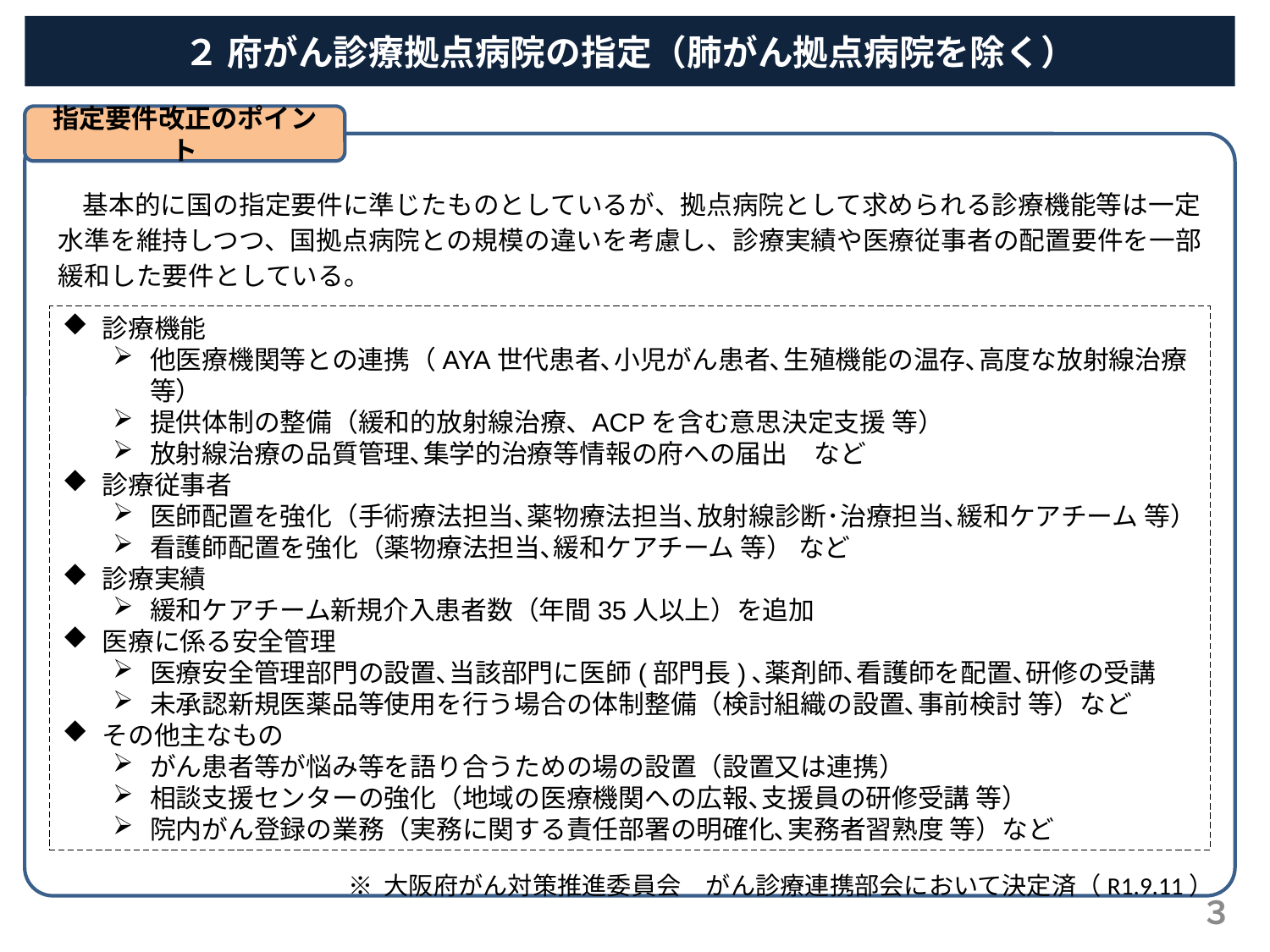

２ 府がん診療拠点病院の指定（肺がん拠点病院を除く）
指定要件改正のポイント

基本的に国の指定要件に準じたものとしているが、拠点病院として求められる診療機能等は一定水準を維持しつつ、国拠点病院との規模の違いを考慮し、診療実績や医療従事者の配置要件を一部緩和した要件としている。

※ 大阪府がん対策推進委員会　がん診療連携部会において決定済（R1.9.11）
診療機能
他医療機関等との連携（AYA世代患者､小児がん患者､生殖機能の温存､高度な放射線治療等）
提供体制の整備（緩和的放射線治療､ ACPを含む意思決定支援 等）
放射線治療の品質管理､集学的治療等情報の府への届出　など
診療従事者
医師配置を強化（手術療法担当､薬物療法担当､放射線診断･治療担当､緩和ケアチーム 等）
看護師配置を強化（薬物療法担当､緩和ケアチーム 等） など
診療実績
緩和ケアチーム新規介入患者数（年間35人以上）を追加
医療に係る安全管理
医療安全管理部門の設置､当該部門に医師(部門長)､薬剤師､看護師を配置､研修の受講
未承認新規医薬品等使用を行う場合の体制整備（検討組織の設置､事前検討 等）など
その他主なもの
がん患者等が悩み等を語り合うための場の設置（設置又は連携）
相談支援センターの強化（地域の医療機関への広報､支援員の研修受講 等）
院内がん登録の業務（実務に関する責任部署の明確化､実務者習熟度 等）など
３